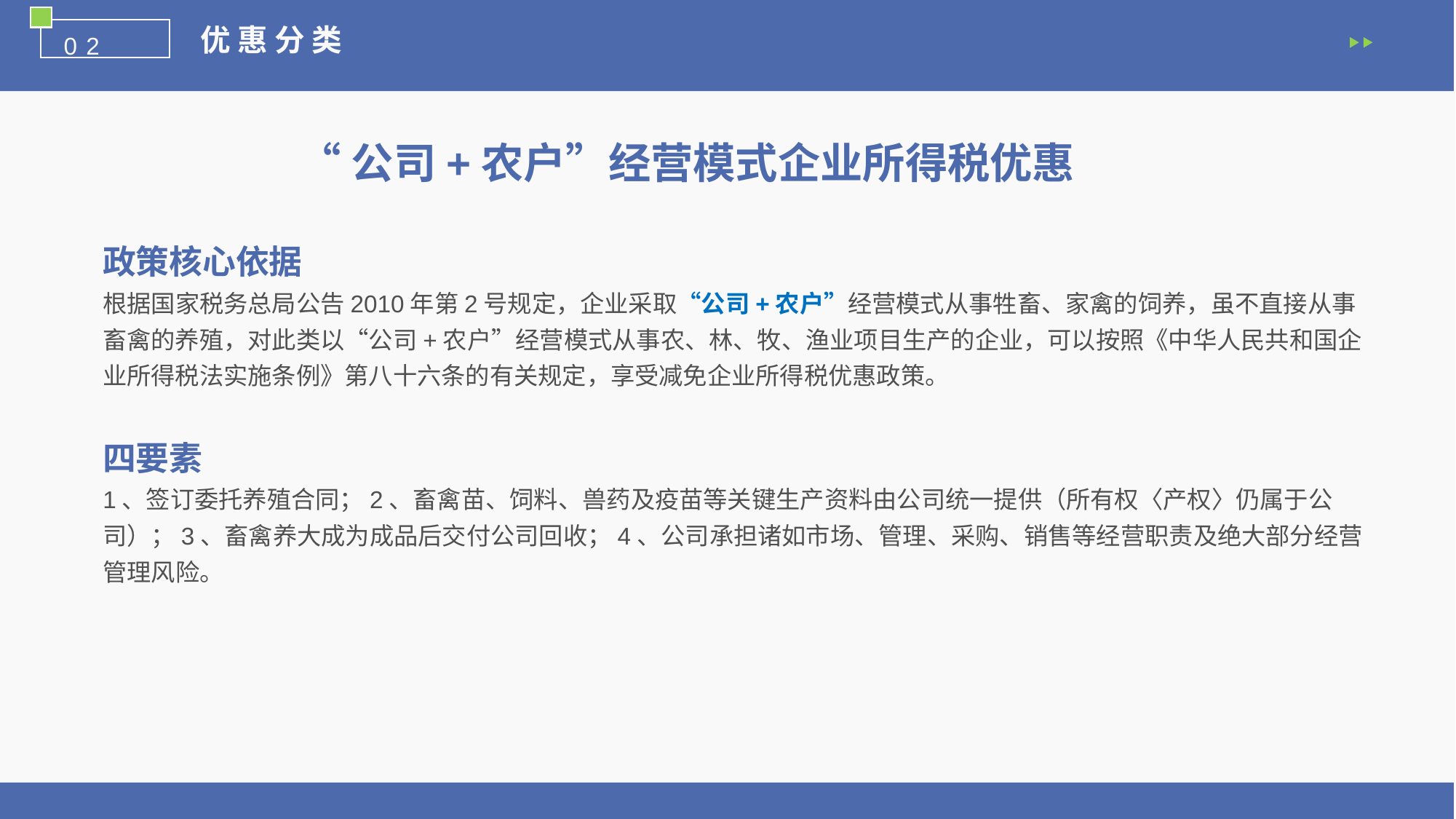

优 惠 分 类

02

“公司+农户”经营模式企业所得税优惠
政策核心依据
根据国家税务总局公告2010年第2号规定，企业采取“公司+农户”经营模式从事牲畜、家禽的饲养，虽不直接从事畜禽的养殖，对此类以“公司+农户”经营模式从事农、林、牧、渔业项目生产的企业，可以按照《中华人民共和国企业所得税法实施条例》第八十六条的有关规定，享受减免企业所得税优惠政策。
四要素
1、签订委托养殖合同；2、畜禽苗、饲料、兽药及疫苗等关键生产资料由公司统一提供（所有权〈产权〉仍属于公司）；3、畜禽养大成为成品后交付公司回收；4、公司承担诸如市场、管理、采购、销售等经营职责及绝大部分经营管理风险。